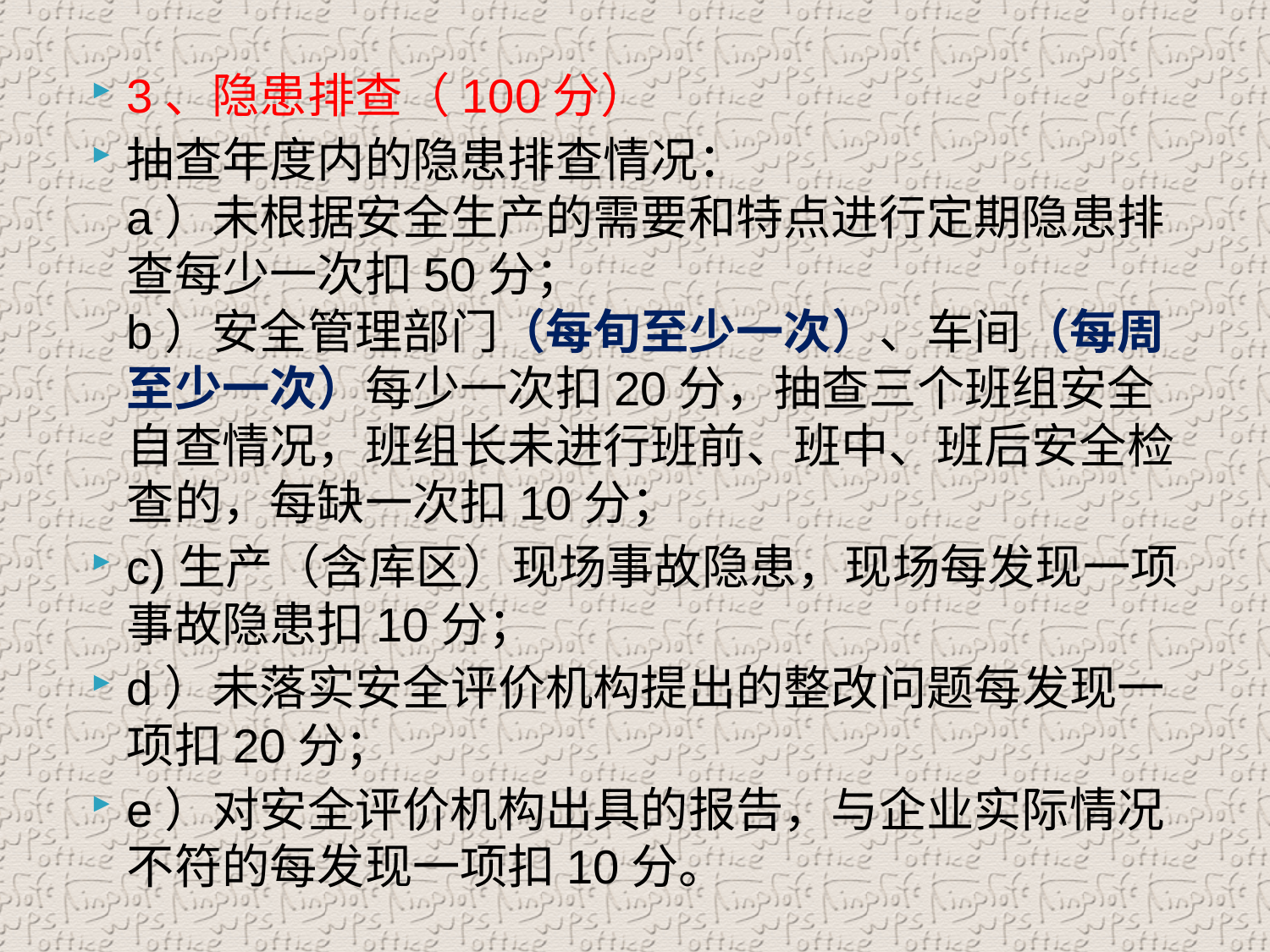

3、隐患排查（100分）
抽查年度内的隐患排查情况：
a）未根据安全生产的需要和特点进行定期隐患排查每少一次扣50分；
b）安全管理部门（每旬至少一次）、车间（每周至少一次）每少一次扣20分，抽查三个班组安全自查情况，班组长未进行班前、班中、班后安全检查的，每缺一次扣10分；
c)生产（含库区）现场事故隐患，现场每发现一项事故隐患扣10分；
d）未落实安全评价机构提出的整改问题每发现一项扣20分；
e）对安全评价机构出具的报告，与企业实际情况不符的每发现一项扣10分。